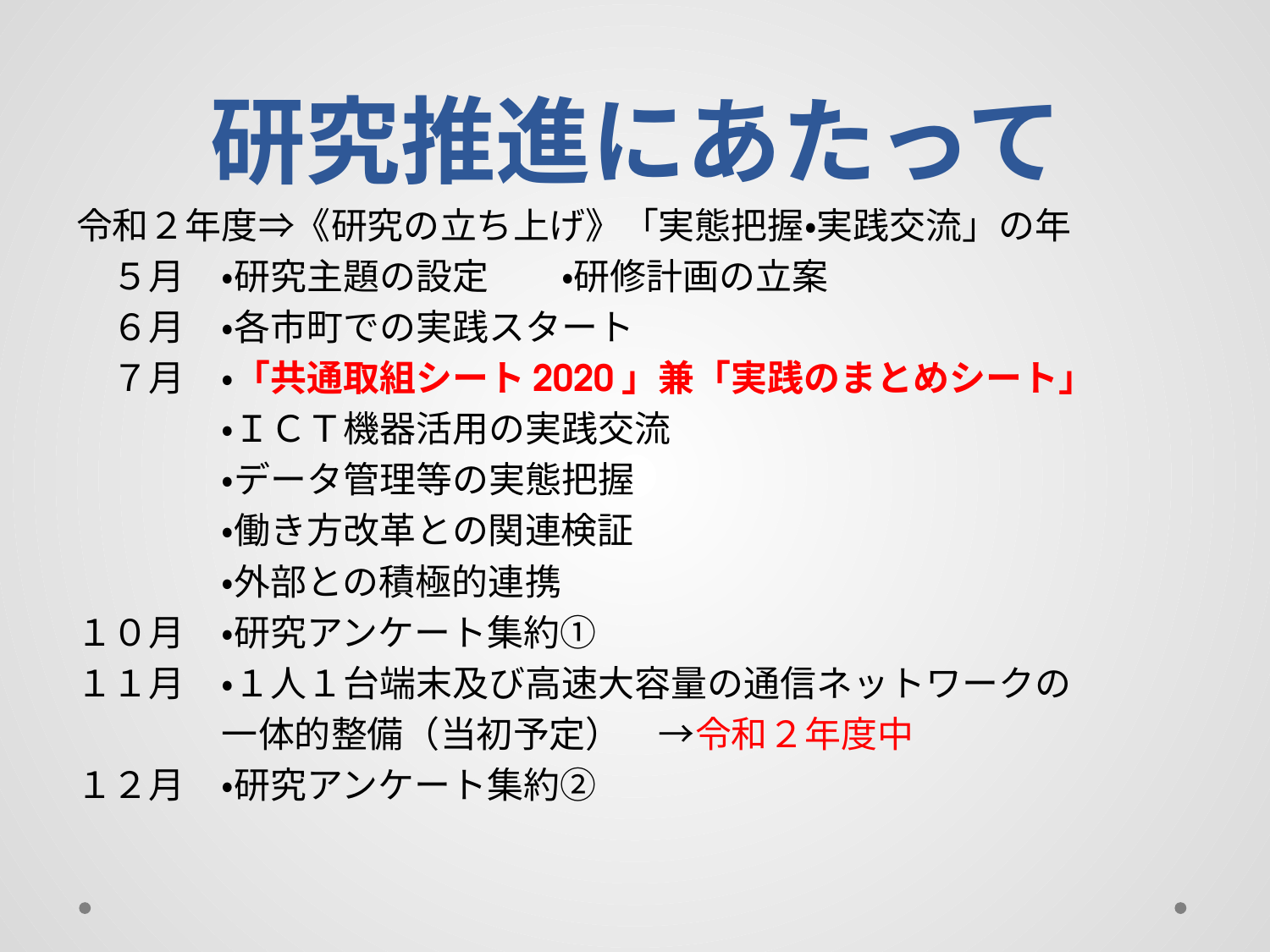

# 研究推進にあたって
令和２年度⇒《研究の立ち上げ》「実態把握・実践交流」の年
　５月　・研究主題の設定　　・研修計画の立案
　６月　・各市町での実践スタート
　７月　・「共通取組シート2020」兼「実践のまとめシート」
　　　　・ＩＣＴ機器活用の実践交流
　　　　・データ管理等の実態把握
　　　　・働き方改革との関連検証
　　　　・外部との積極的連携
１０月　・研究アンケート集約①
１１月　・１人１台端末及び高速大容量の通信ネットワークの
　　　　一体的整備（当初予定）　→令和２年度中
１２月　・研究アンケート集約②